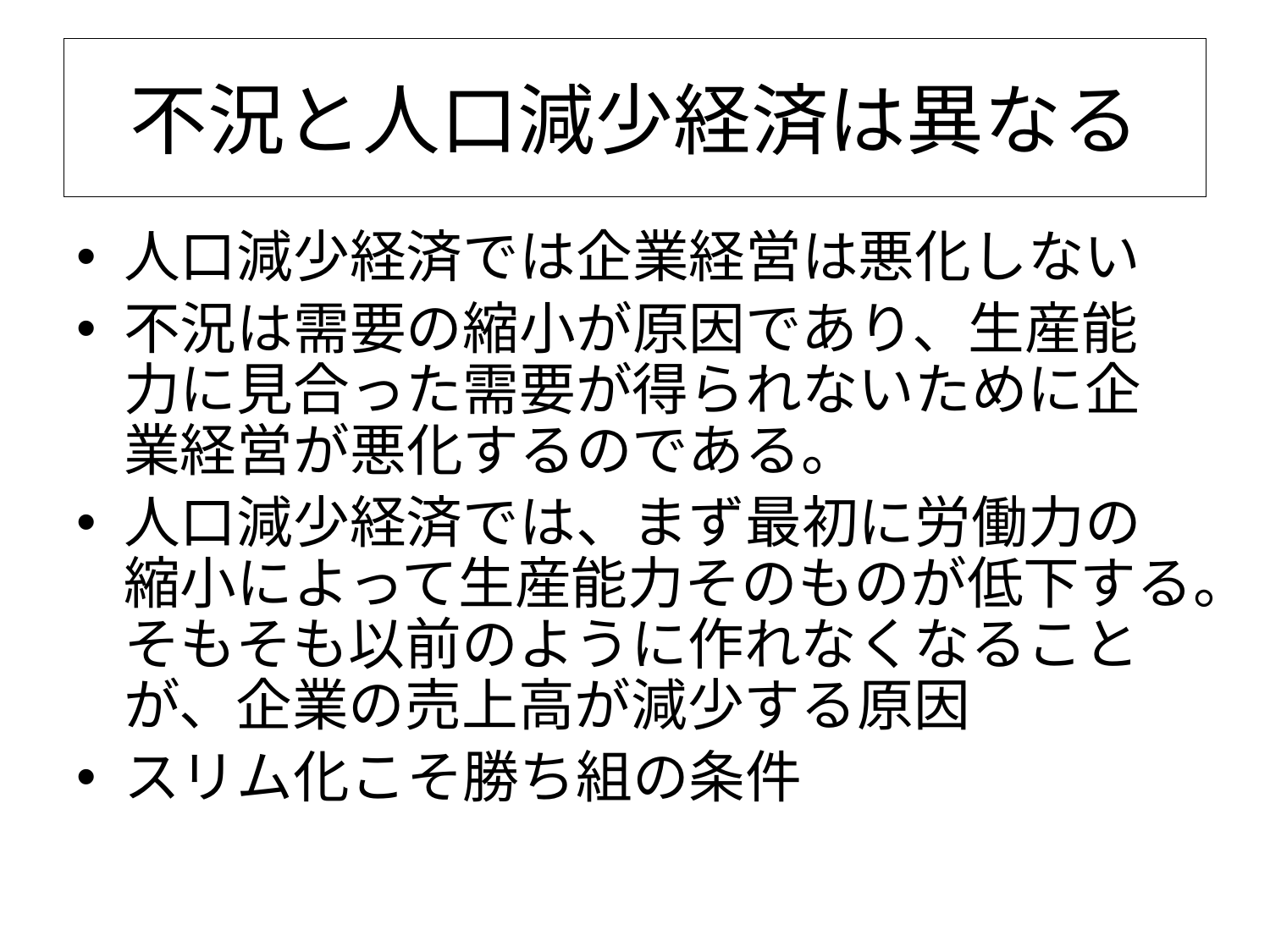

# 不況と人口減少経済は異なる
人口減少経済では企業経営は悪化しない
不況は需要の縮小が原因であり、生産能力に見合った需要が得られないために企業経営が悪化するのである。
人口減少経済では、まず最初に労働力の縮小によって生産能力そのものが低下する。そもそも以前のように作れなくなることが、企業の売上高が減少する原因
スリム化こそ勝ち組の条件